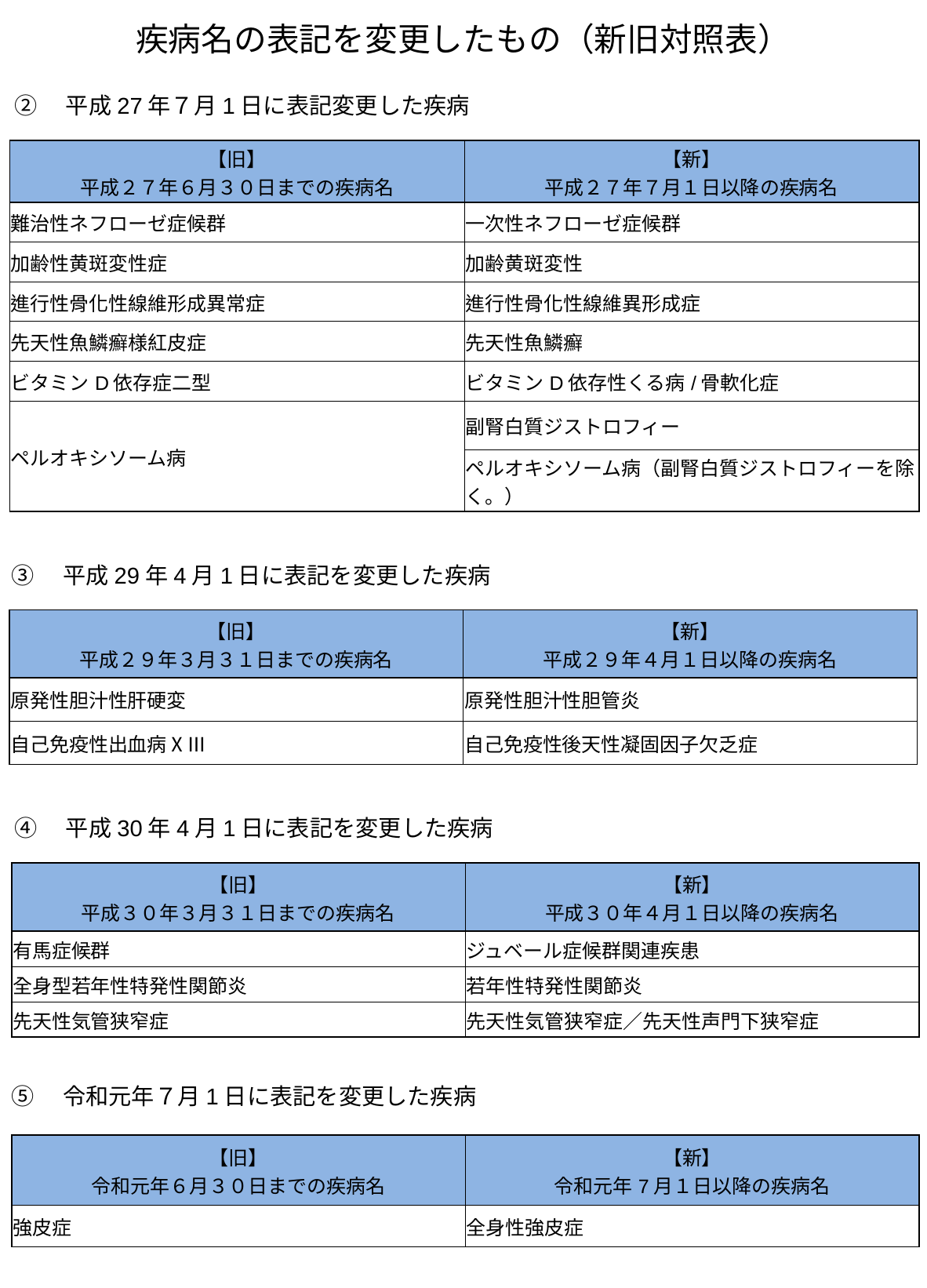

疾病名の表記を変更したもの（新旧対照表）
②　平成27年７月1日に表記変更した疾病
| 【旧】 平成２７年６月３０日までの疾病名 | 【新】 平成２７年７月１日以降の疾病名 |
| --- | --- |
| 難治性ネフローゼ症候群 | 一次性ネフローゼ症候群 |
| 加齢性黄斑変性症 | 加齢黄斑変性 |
| 進行性骨化性線維形成異常症 | 進行性骨化性線維異形成症 |
| 先天性魚鱗癬様紅皮症 | 先天性魚鱗癬 |
| ビタミンD依存症二型 | ビタミンD依存性くる病/骨軟化症 |
| ペルオキシソーム病 | 副腎白質ジストロフィー |
|  | ペルオキシソーム病（副腎白質ジストロフィーを除く。） |
③　平成29年4月1日に表記を変更した疾病
| 【旧】 平成２９年３月３１日までの疾病名 | 【新】 平成２９年４月１日以降の疾病名 |
| --- | --- |
| 原発性胆汁性肝硬変 | 原発性胆汁性胆管炎 |
| 自己免疫性出血病ⅩⅢ | 自己免疫性後天性凝固因子欠乏症 |
④　平成30年4月1日に表記を変更した疾病
| 【旧】 平成３０年３月３１日までの疾病名 | 【新】 平成３０年４月１日以降の疾病名 |
| --- | --- |
| 有馬症候群 | ジュベール症候群関連疾患 |
| 全身型若年性特発性関節炎 | 若年性特発性関節炎 |
| 先天性気管狭窄症 | 先天性気管狭窄症／先天性声門下狭窄症 |
⑤　令和元年７月1日に表記を変更した疾病
| 【旧】 令和元年６月３０日までの疾病名 | 【新】 令和元年7月１日以降の疾病名 |
| --- | --- |
| 強皮症 | 全身性強皮症 |